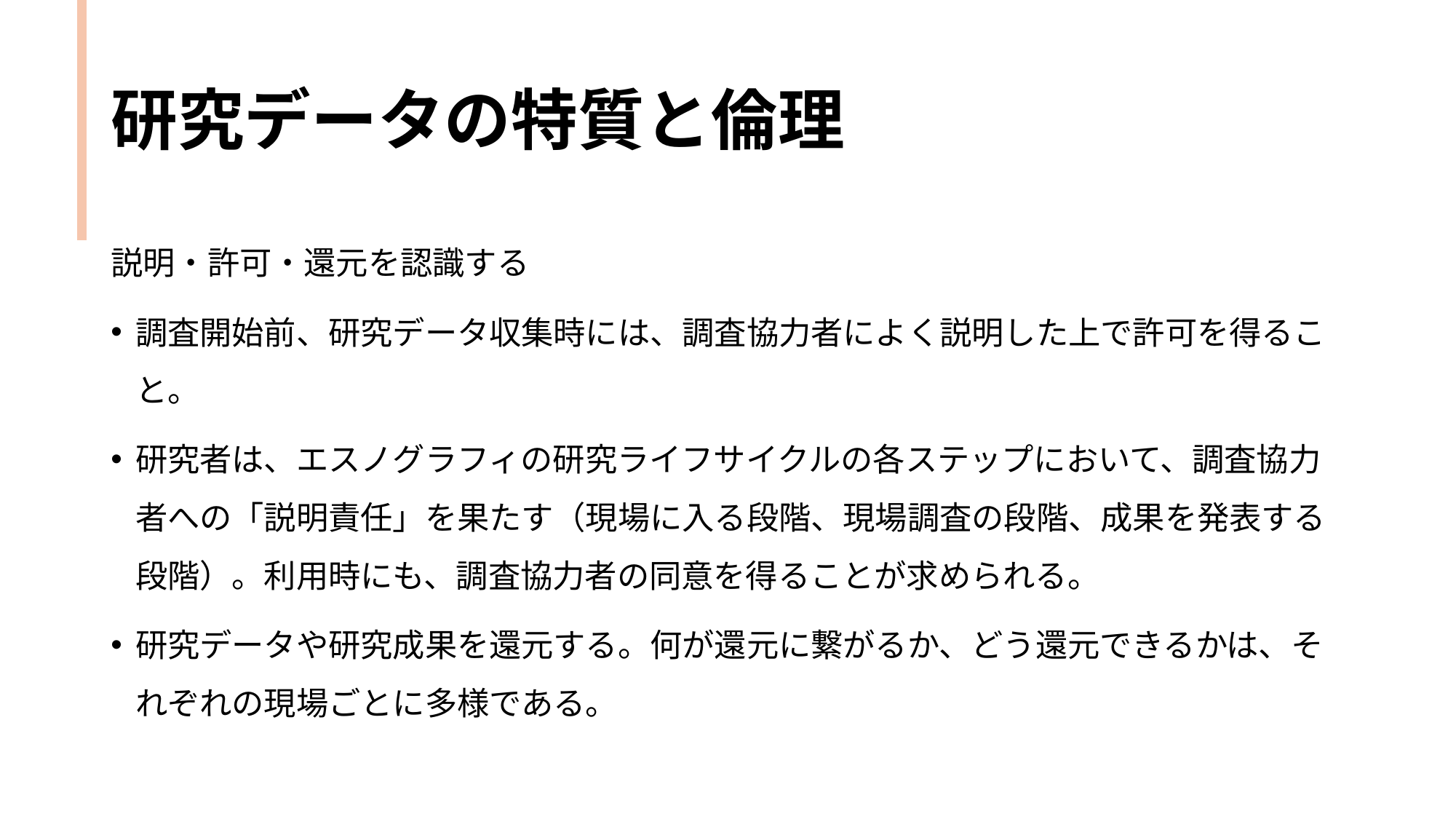

# 研究データの特質と倫理
説明・許可・還元を認識する
調査開始前、研究データ収集時には、調査協力者によく説明した上で許可を得ること。
研究者は、エスノグラフィの研究ライフサイクルの各ステップにおいて、調査協力者への「説明責任」を果たす（現場に入る段階、現場調査の段階、成果を発表する段階）。利用時にも、調査協力者の同意を得ることが求められる。
研究データや研究成果を還元する。何が還元に繋がるか、どう還元できるかは、それぞれの現場ごとに多様である。